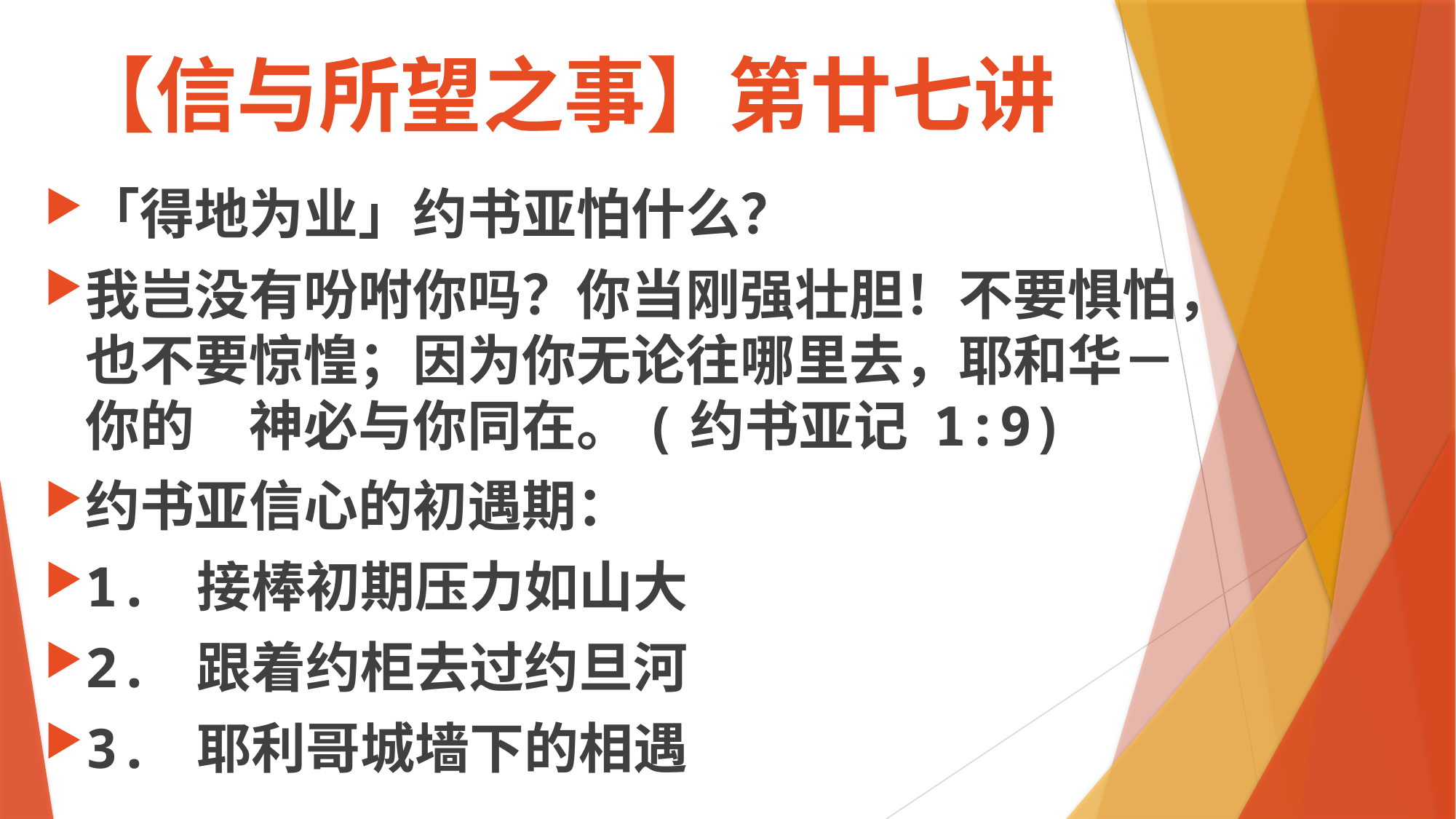

# 【信与所望之事】第廿七讲
「得地为业」约书亚怕什么？
我岂没有吩咐你吗？你当刚强壮胆！不要惧怕，也不要惊惶；因为你无论往哪里去，耶和华－你的　神必与你同在。(约书亚记 1:9)
约书亚信心的初遇期：
1. 接棒初期压力如山大
2. 跟着约柜去过约旦河
3. 耶利哥城墙下的相遇